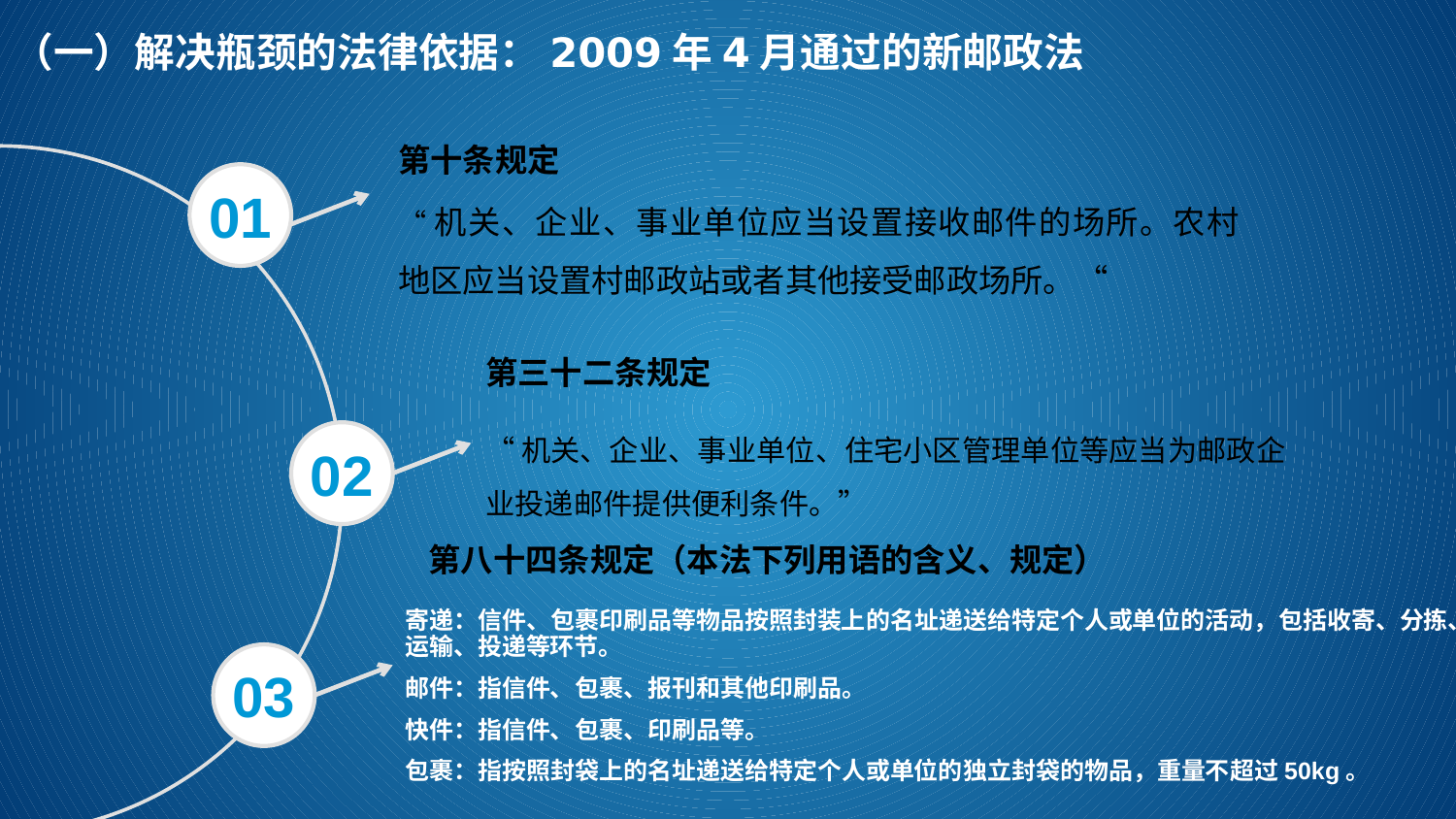

# （一）解决瓶颈的法律依据：2009年4月通过的新邮政法
第十条规定

01
“机关、企业、事业单位应当设置接收邮件的场所。农村地区应当设置村邮政站或者其他接受邮政场所。“
第三十二条规定
“机关、企业、事业单位、住宅小区管理单位等应当为邮政企业投递邮件提供便利条件。”
02
第八十四条规定（本法下列用语的含义、规定）
寄递：信件、包裹印刷品等物品按照封装上的名址递送给特定个人或单位的活动，包括收寄、分拣、运输、投递等环节。
邮件：指信件、包裹、报刊和其他印刷品。
快件：指信件、包裹、印刷品等。
包裹：指按照封袋上的名址递送给特定个人或单位的独立封袋的物品，重量不超过50kg。

03